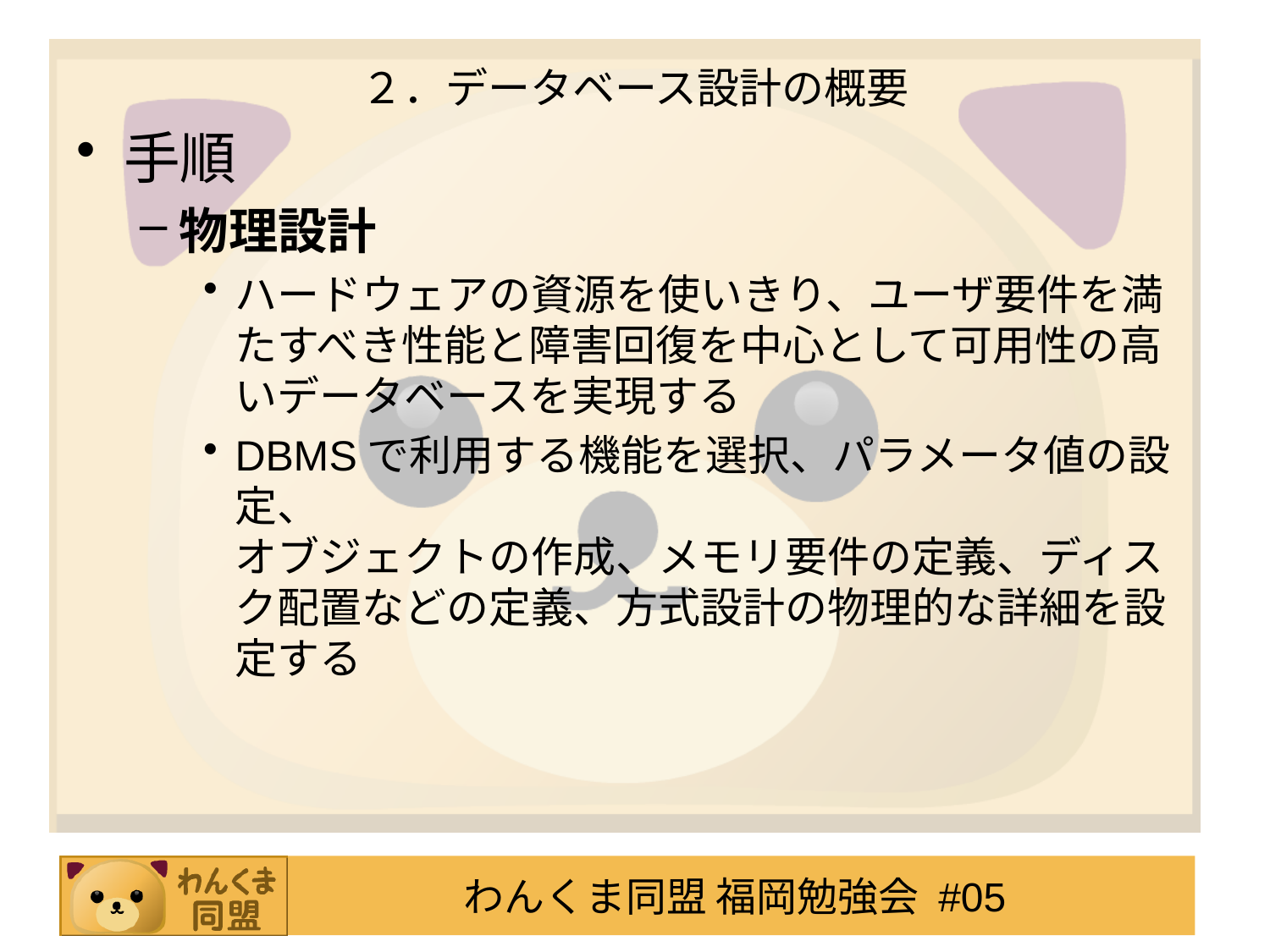

# ２．データベース設計の概要
手順
物理設計
ハードウェアの資源を使いきり、ユーザ要件を満たすべき性能と障害回復を中心として可用性の高いデータベースを実現する
DBMSで利用する機能を選択、パラメータ値の設定、
オブジェクトの作成、メモリ要件の定義、ディスク配置などの定義、方式設計の物理的な詳細を設定する